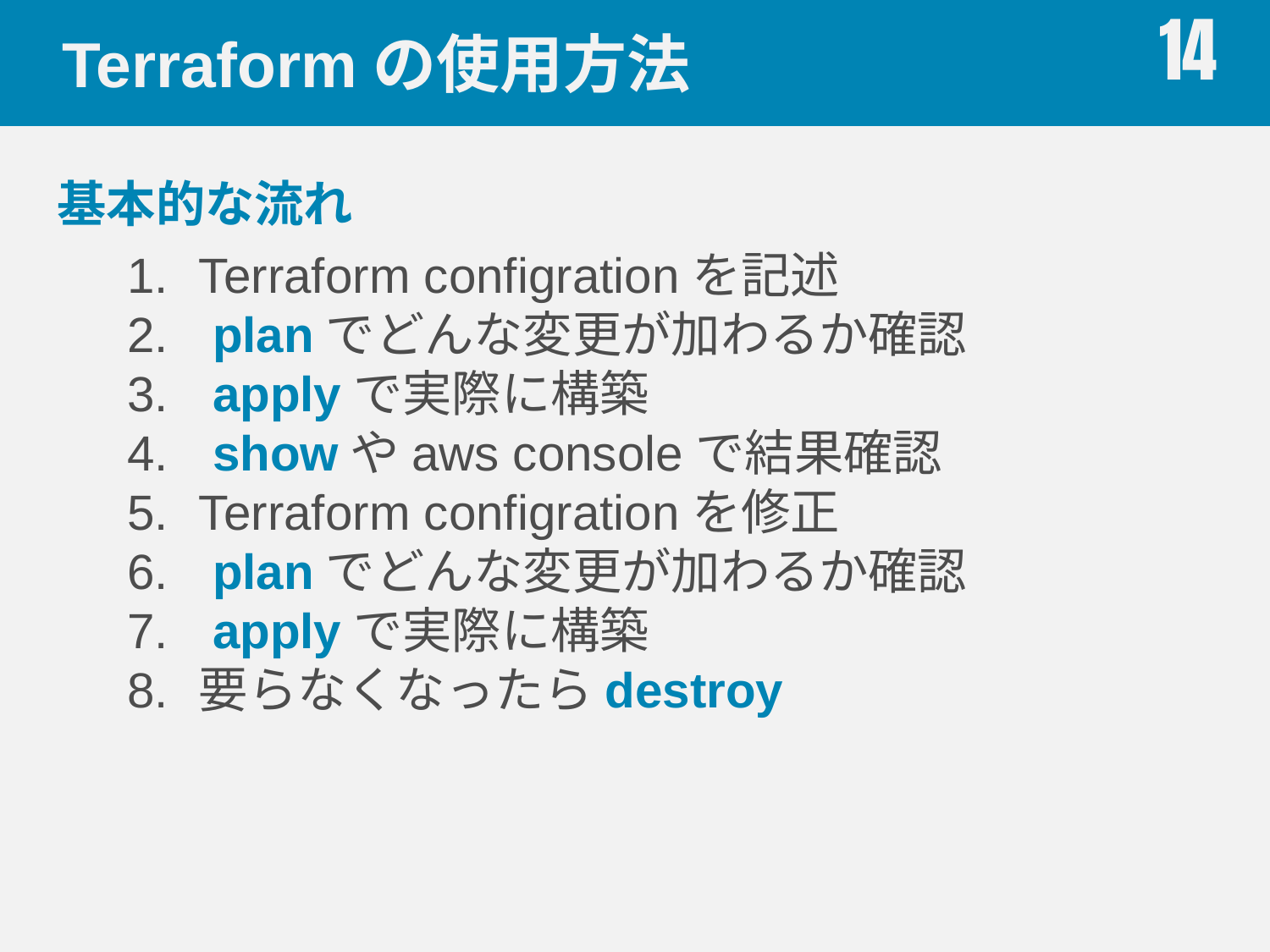

# Terraformの使用方法
 14
基本的な流れ
Terraform configrationを記述
 planでどんな変更が加わるか確認
 applyで実際に構築
 showやaws consoleで結果確認
Terraform configrationを修正
 planでどんな変更が加わるか確認
 applyで実際に構築
要らなくなったらdestroy